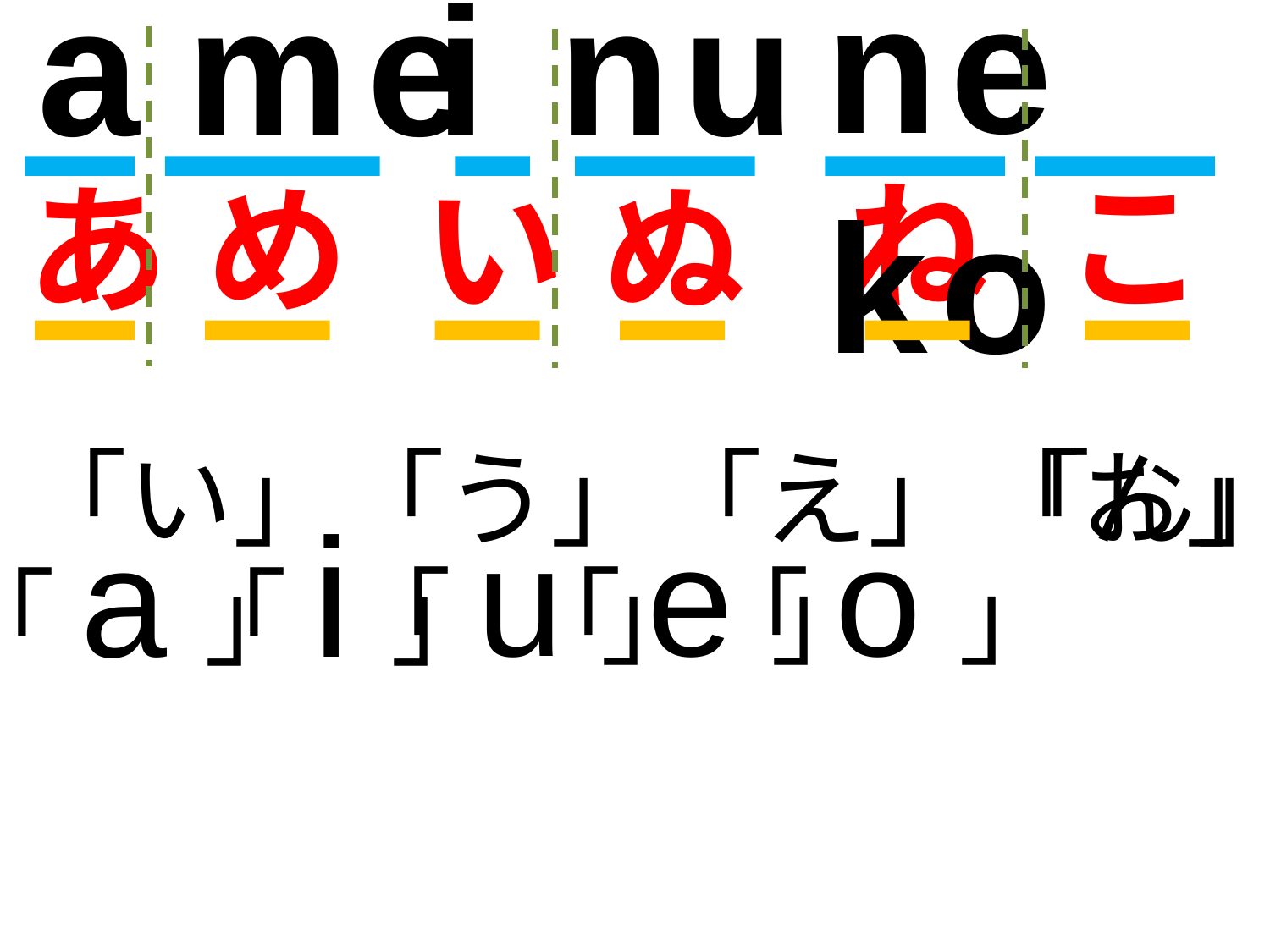

ne ko
a me
i nu
ね こ
あ め
い ぬ

「あ」「い」「う」「え」「お」
「ん」
「i」
「u」
「e」
「o」
「a」